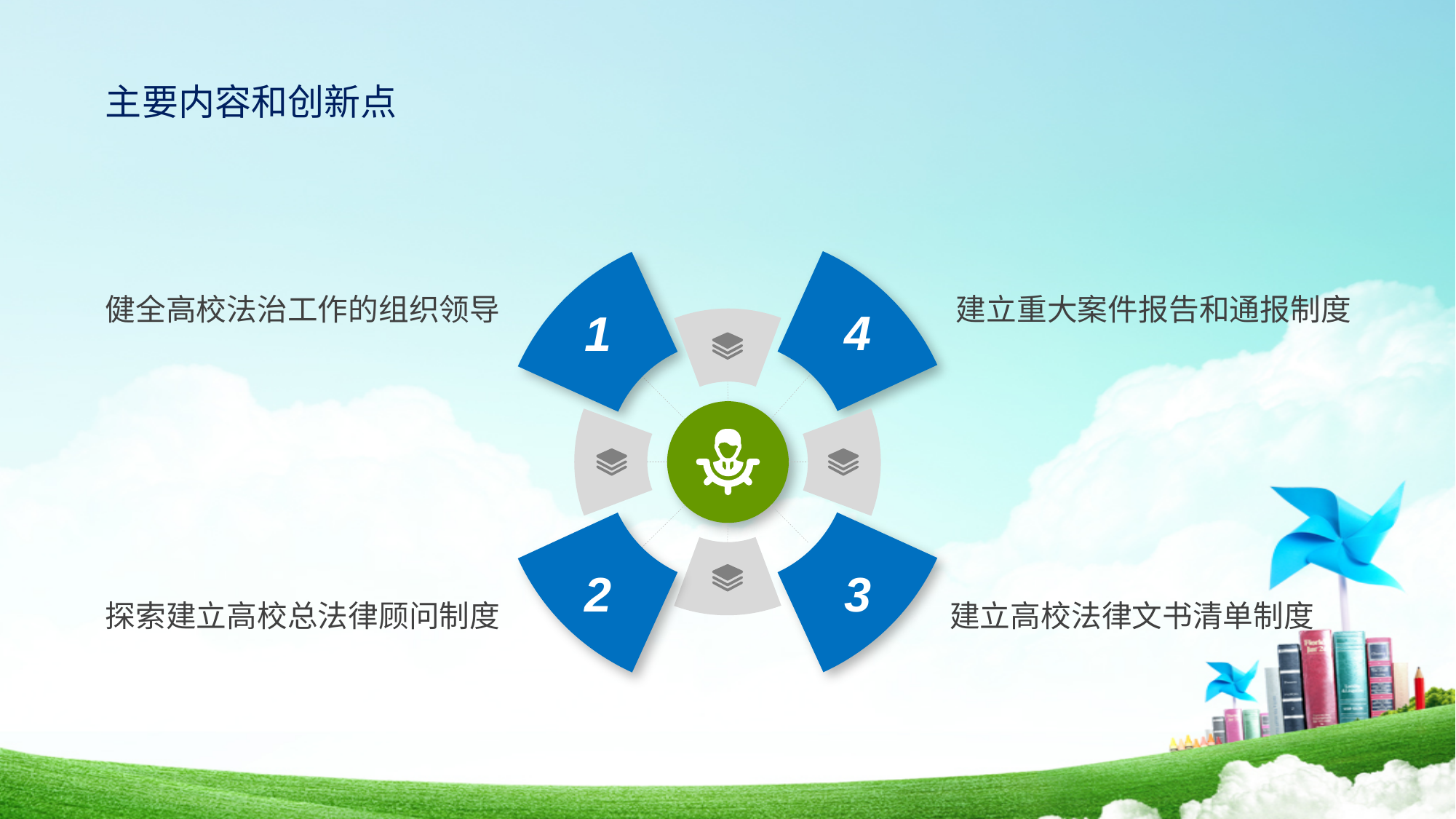

主要内容和创新点
4
1
健全高校法治工作的组织领导
建立重大案件报告和通报制度

3
2

建立高校法律文书清单制度
探索建立高校总法律顾问制度